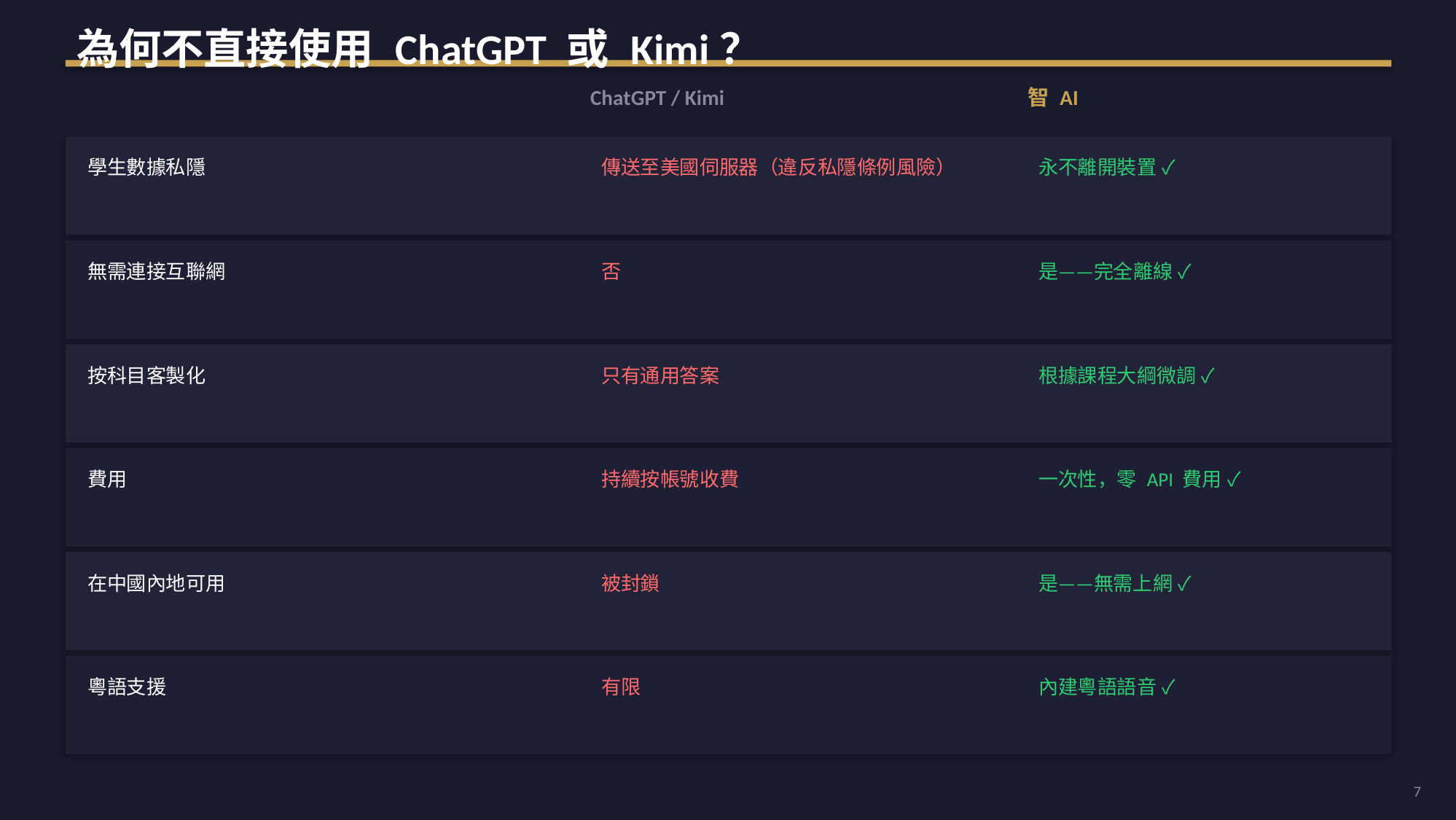

為何不直接使用 ChatGPT 或 Kimi？

ChatGPT / Kimi
智 AI

學生數據私隱
傳送至美國伺服器（違反私隱條例風險）
永不離開裝置 ✓

無需連接互聯網
否
是——完全離線 ✓

按科目客製化
只有通用答案
根據課程大綱微調 ✓

費用
持續按帳號收費
一次性，零 API 費用 ✓

在中國內地可用
被封鎖
是——無需上網 ✓

粵語支援
有限
內建粵語語音 ✓
7